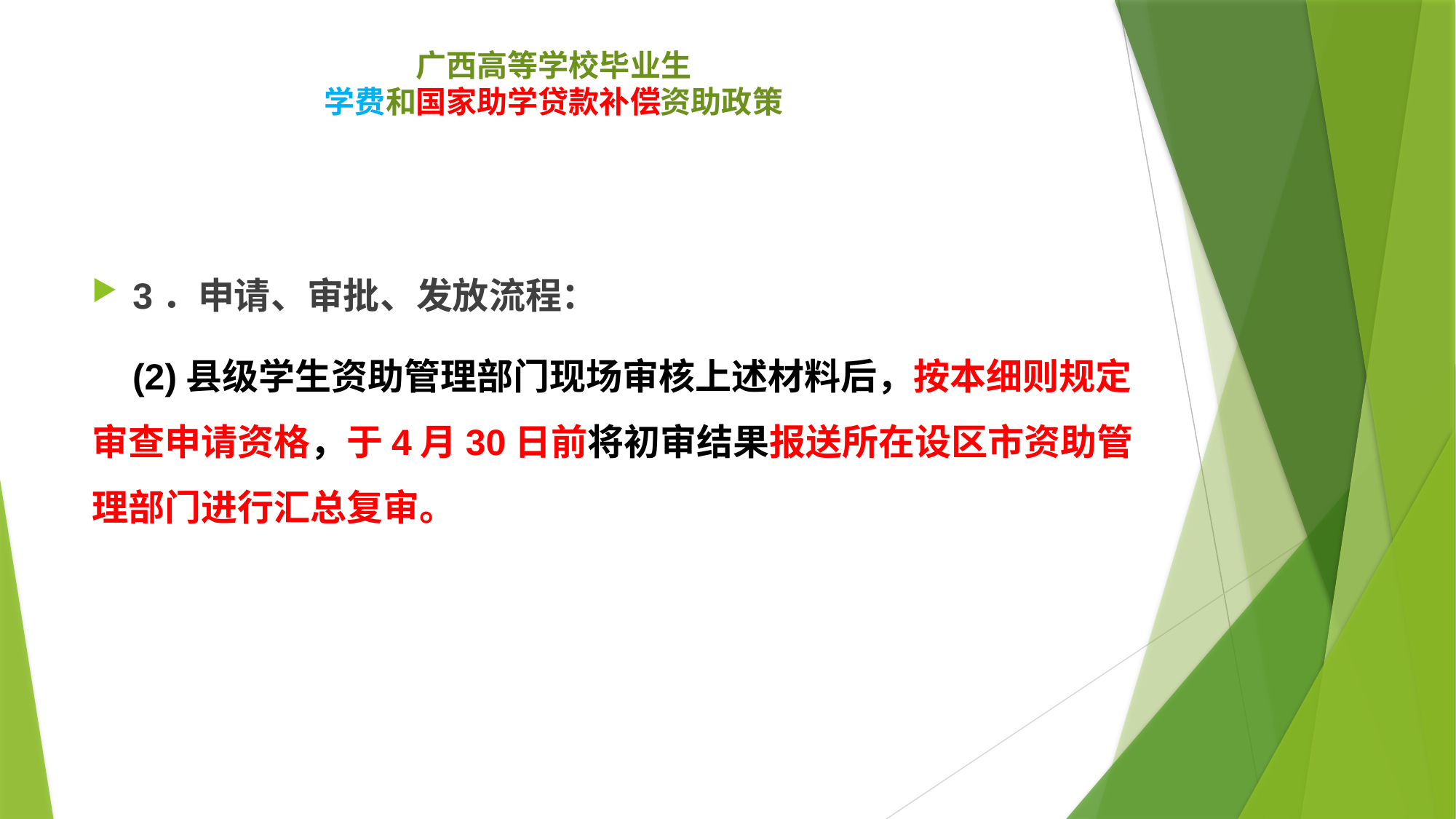

# 广西高等学校毕业生 学费和国家助学贷款补偿资助政策
3．申请、审批、发放流程：
    (2)县级学生资助管理部门现场审核上述材料后，按本细则规定审查申请资格，于4月30日前将初审结果报送所在设区市资助管理部门进行汇总复审。